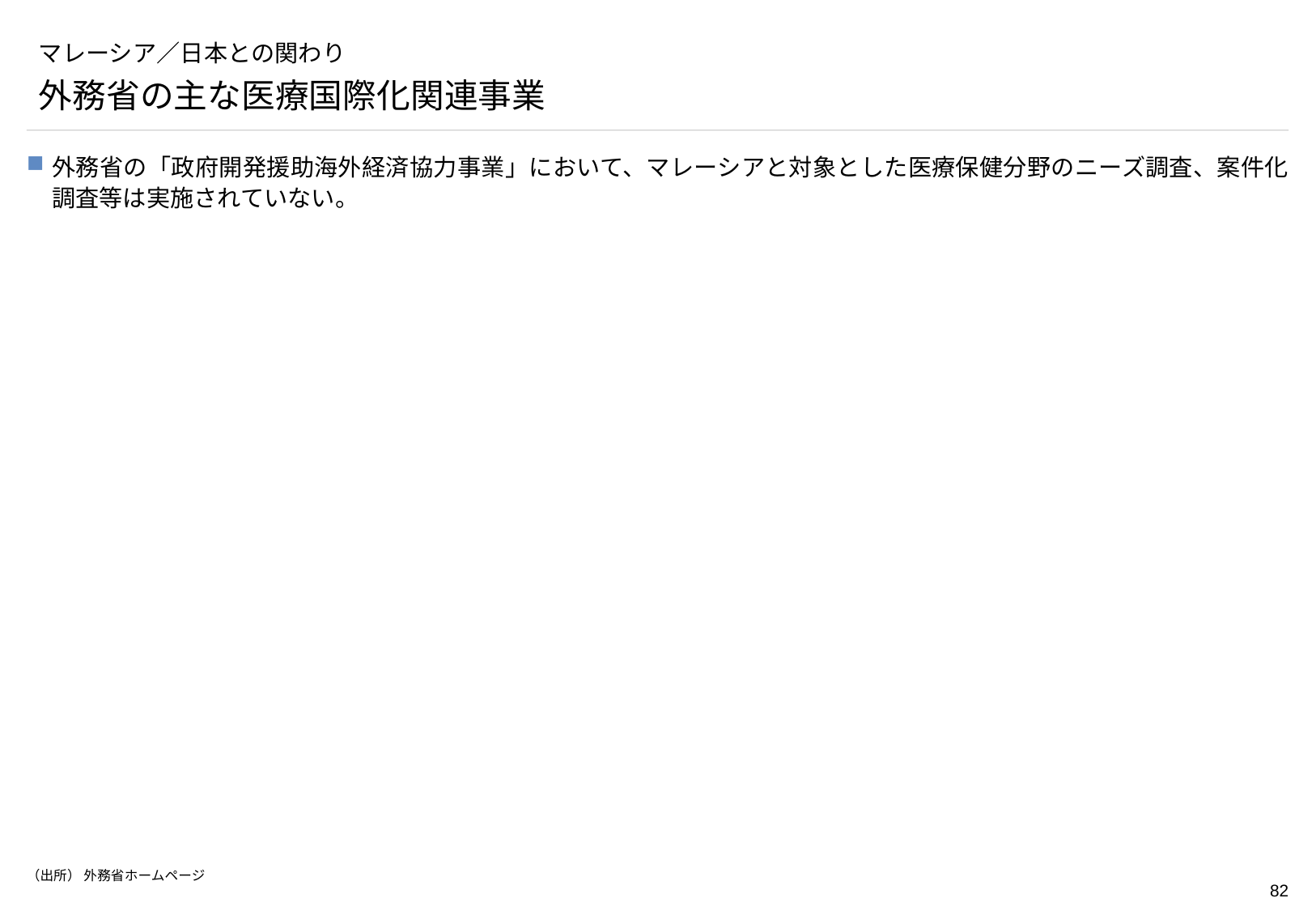

# マレーシア／日本との関わり
外務省の主な医療国際化関連事業
外務省の「政府開発援助海外経済協力事業」において、マレーシアと対象とした医療保健分野のニーズ調査、案件化調査等は実施されていない。
（出所） 外務省ホームページ